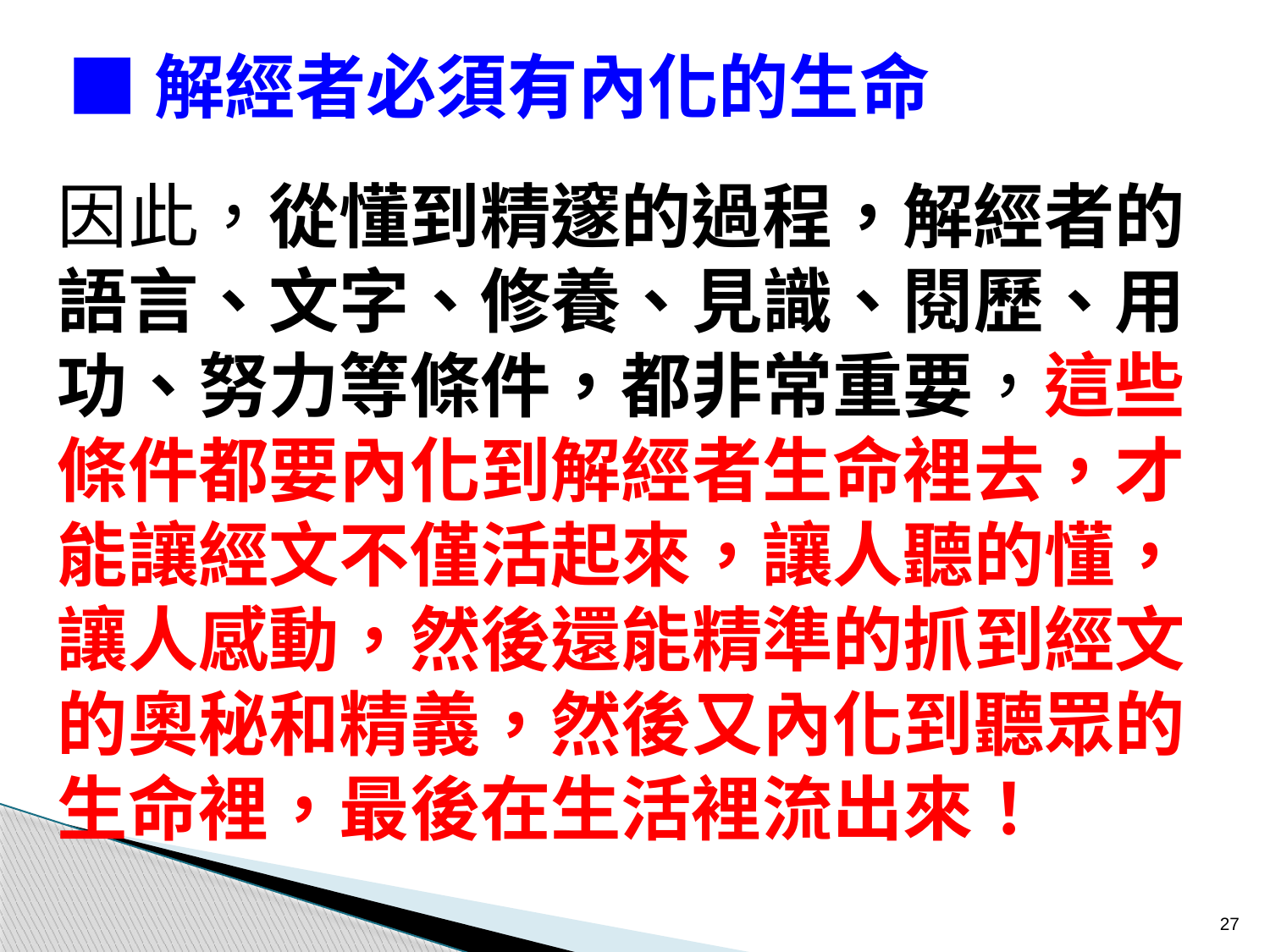

■解經者必須有內化的生命
因此，從懂到精邃的過程，解經者的語言、文字、修養、見識、閱歷、用功、努力等條件，都非常重要，這些條件都要內化到解經者生命裡去，才能讓經文不僅活起來，讓人聽的懂，讓人感動，然後還能精準的抓到經文的奧秘和精義，然後又內化到聽眾的生命裡，最後在生活裡流出來！
27